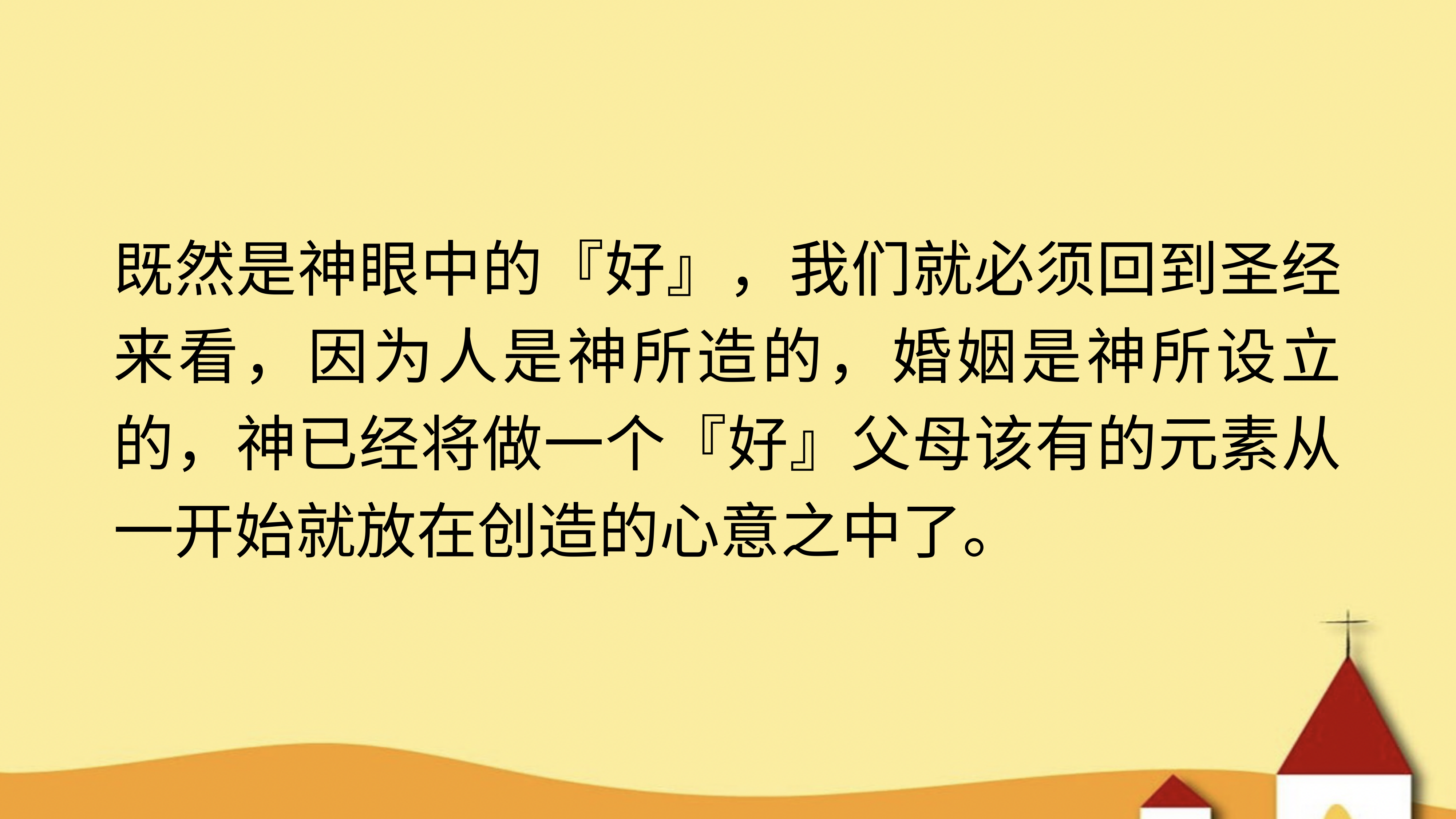

#
既然是神眼中的『好』，我们就必须回到圣经来看，因为人是神所造的，婚姻是神所设立的，神已经将做一个『好』父母该有的元素从一开始就放在创造的心意之中了。